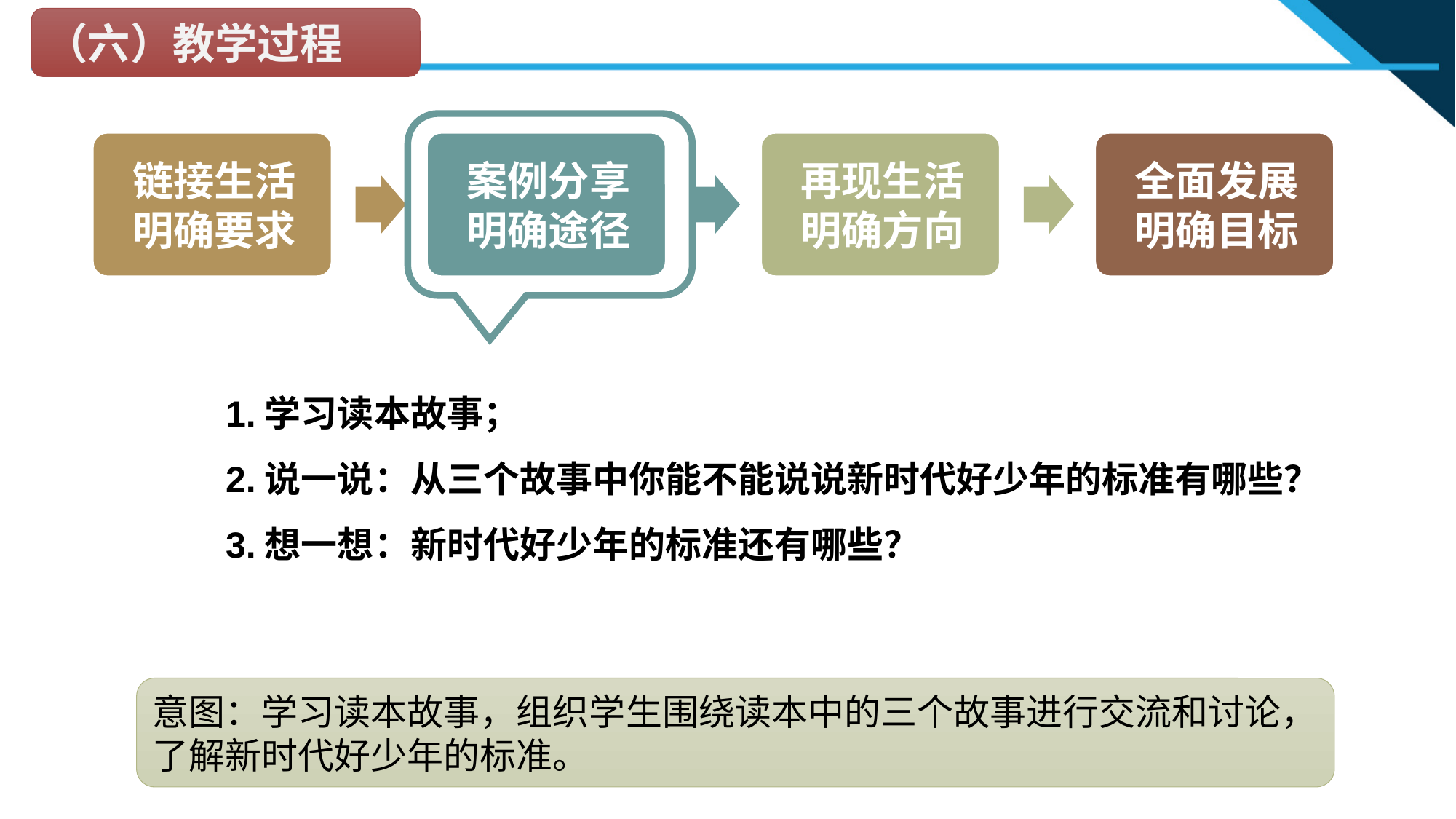

（六）教学过程
链接生活明确要求

案例分享明确途径

再现生活明确方向

全面发展明确目标

1.学习读本故事；
2.说一说：从三个故事中你能不能说说新时代好少年的标准有哪些？
3.想一想：新时代好少年的标准还有哪些？
意图：学习读本故事，组织学生围绕读本中的三个故事进行交流和讨论，了解新时代好少年的标准。